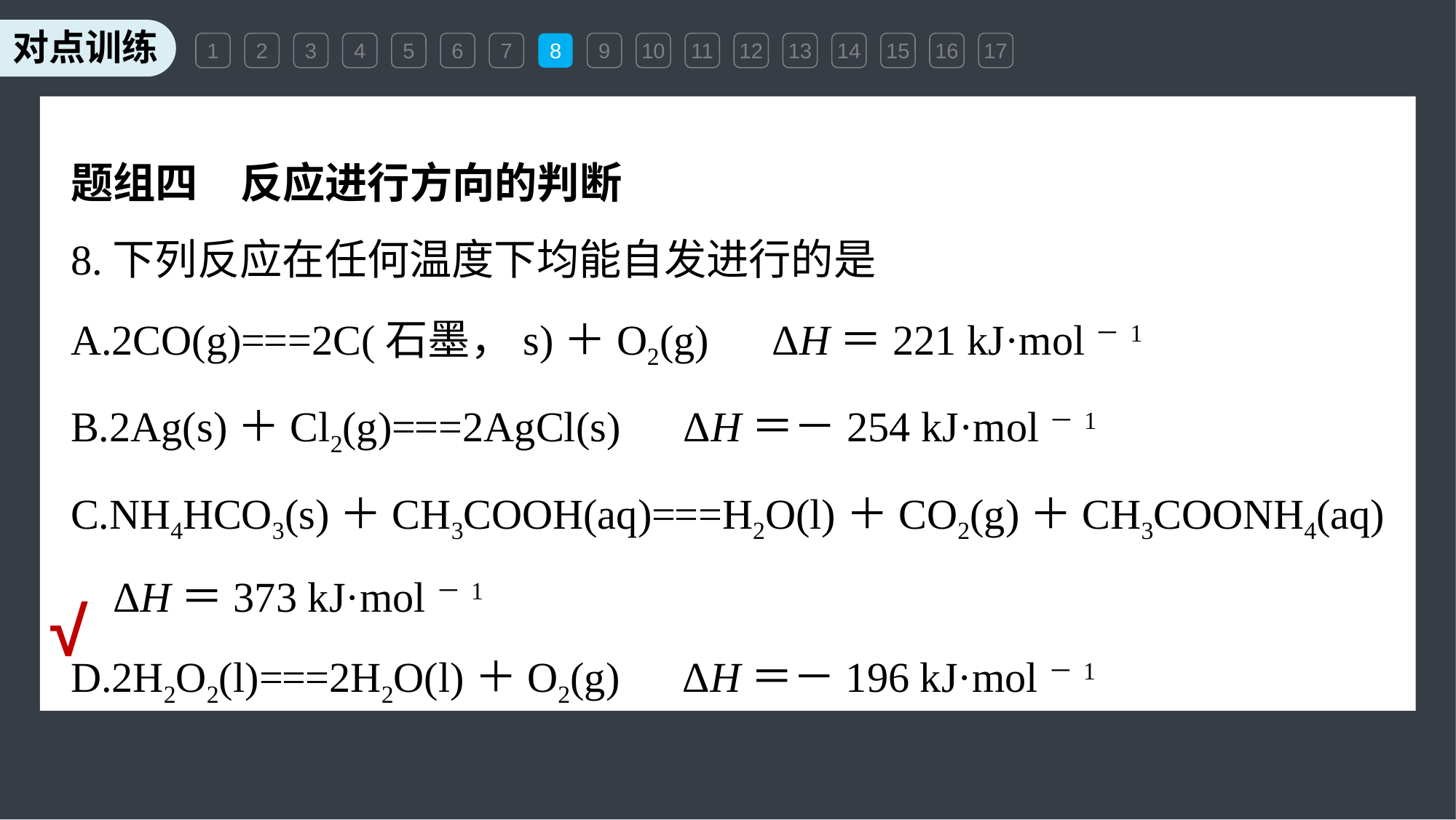

1
2
3
4
5
6
7
8
9
10
11
12
13
14
15
16
17
题组四　反应进行方向的判断
8.下列反应在任何温度下均能自发进行的是
A.2CO(g)===2C(石墨，s)＋O2(g)　ΔH＝221 kJ·mol－1
B.2Ag(s)＋Cl2(g)===2AgCl(s)　ΔH＝－254 kJ·mol－1
C.NH4HCO3(s)＋CH3COOH(aq)===H2O(l)＋CO2(g)＋CH3COONH4(aq)
    ΔH＝373 kJ·mol－1
D.2H2O2(l)===2H2O(l)＋O2(g)　ΔH＝－196 kJ·mol－1
√